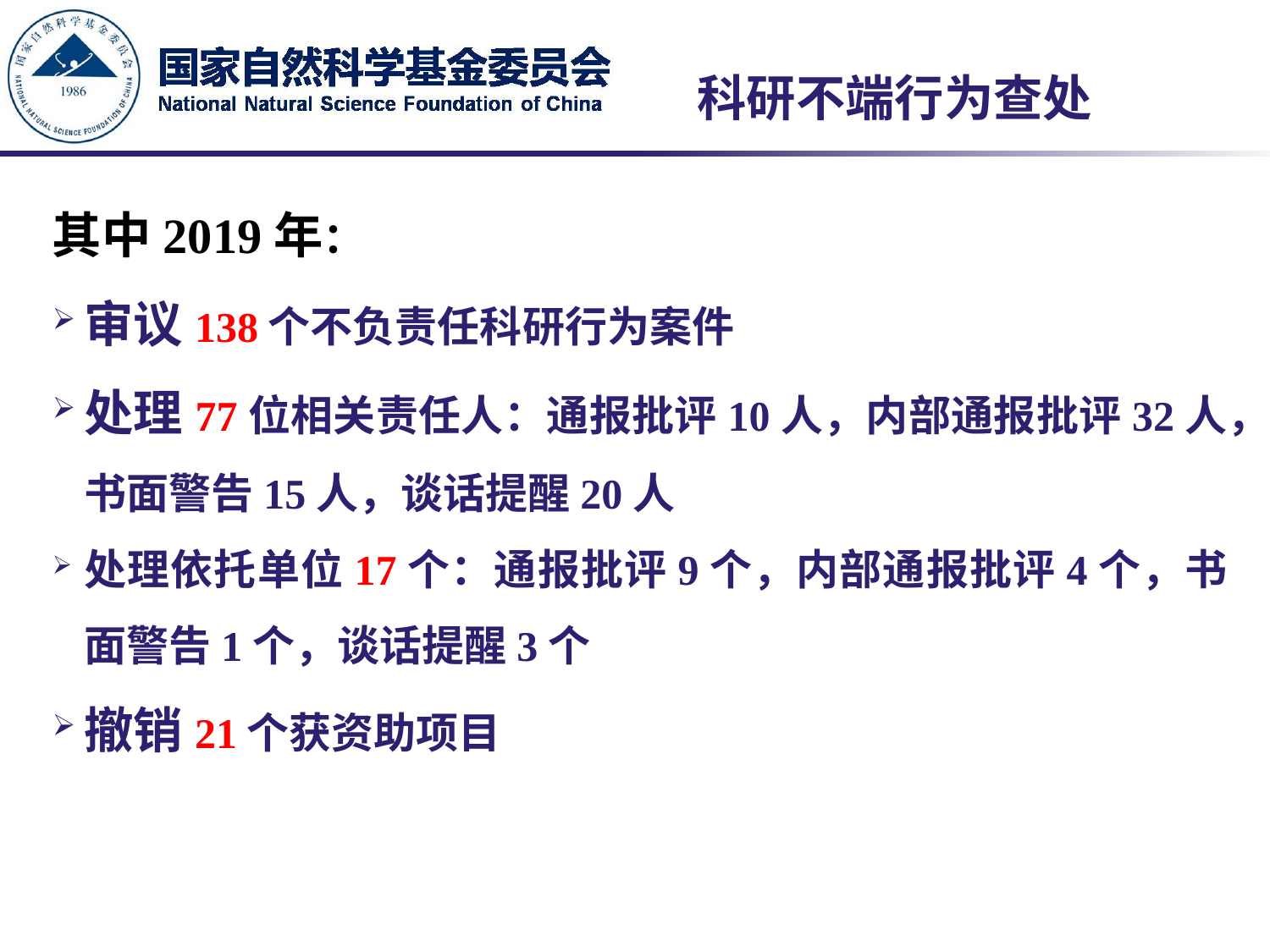

# 科研不端行为查处
其中2019年：
审议138个不负责任科研行为案件
处理77位相关责任人：通报批评10人，内部通报批评32人，书面警告15人，谈话提醒20人
处理依托单位17个：通报批评9个，内部通报批评4个，书面警告1个，谈话提醒3个
撤销21个获资助项目